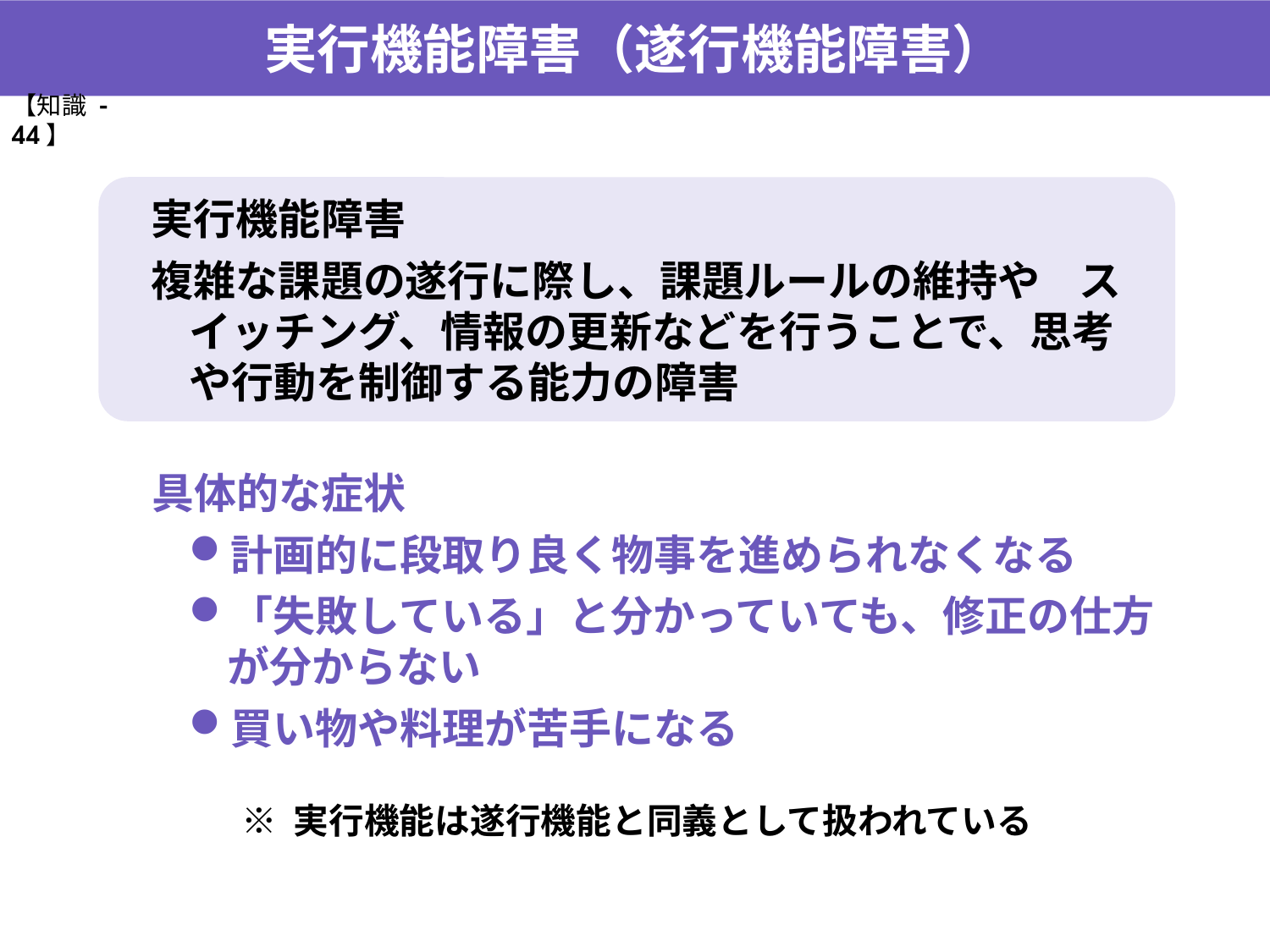

実行機能障害（遂行機能障害）
【知識 -44】

実行機能障害
複雑な課題の遂行に際し、課題ルールの維持や    スイッチング、情報の更新などを行うことで、思考や行動を制御する能力の障害
具体的な症状
計画的に段取り良く物事を進められなくなる
「失敗している」と分かっていても、修正の仕方
   が分からない
買い物や料理が苦手になる

※ 実行機能は遂行機能と同義として扱われている